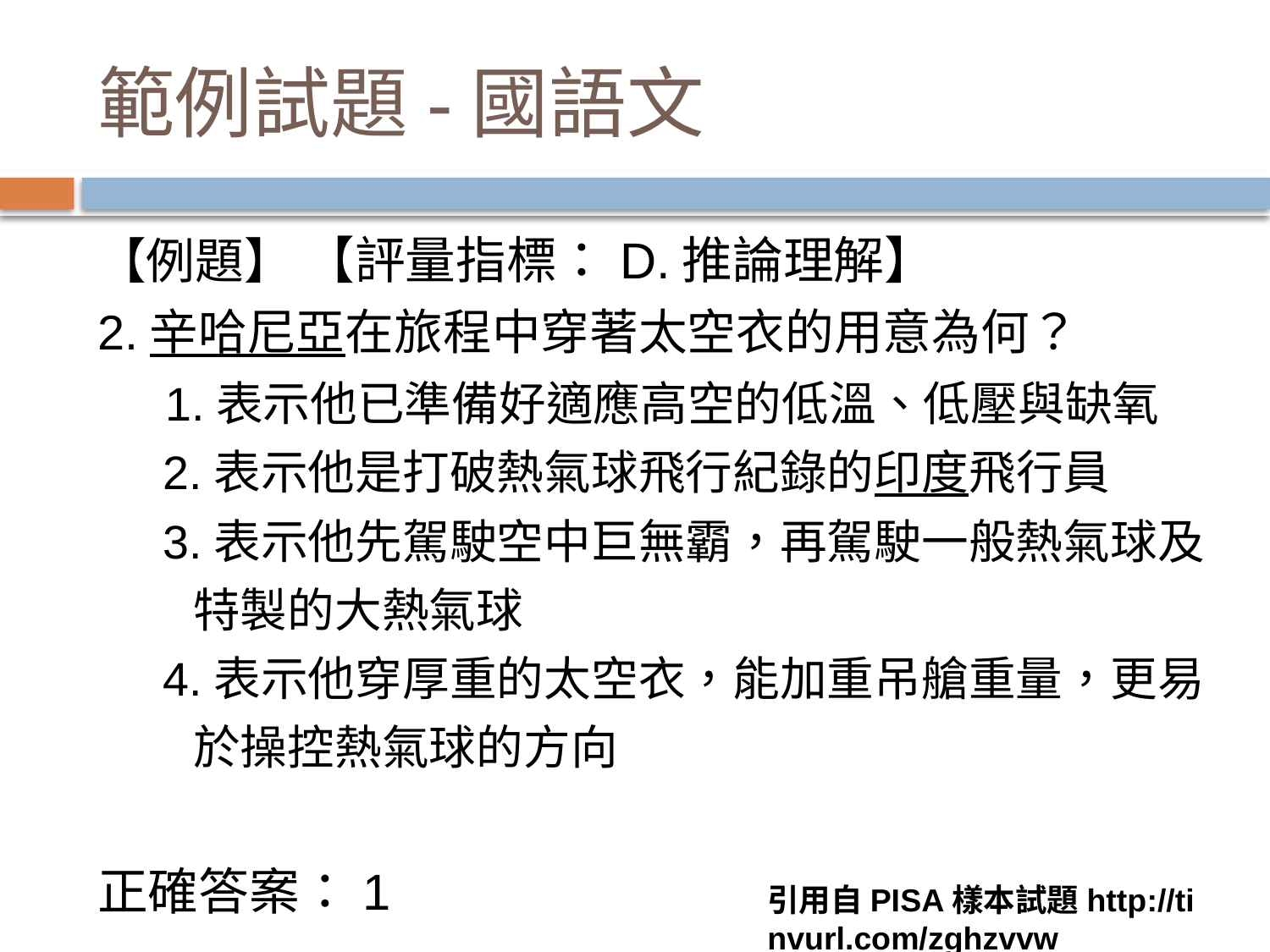

# 範例試題-國語文
【例題】 【評量指標：D.推論理解】
2.辛哈尼亞在旅程中穿著太空衣的用意為何？
     1.表示他已準備好適應高空的低溫、低壓與缺氧
     2.表示他是打破熱氣球飛行紀錄的印度飛行員
     3.表示他先駕駛空中巨無霸，再駕駛一般熱氣球及
        特製的大熱氣球
     4.表示他穿厚重的太空衣，能加重吊艙重量，更易
        於操控熱氣球的方向

正確答案：1
 引用自PISA樣本試題http://tinvurl.com/zghzvvw